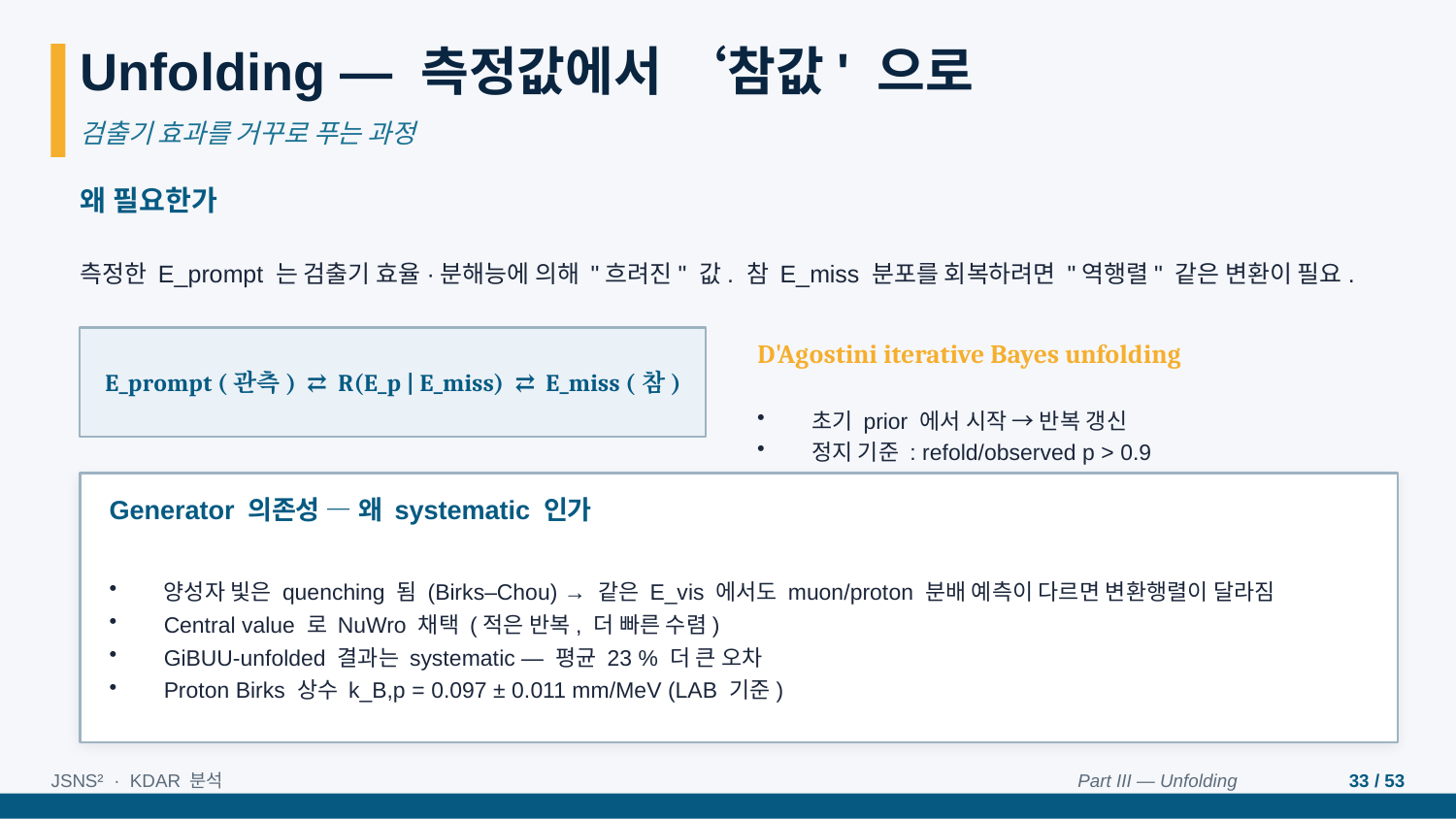

Unfolding — 측정값에서 ‘참값' 으로

검출기 효과를 거꾸로 푸는 과정
왜 필요한가
측정한 E_prompt 는 검출기 효율·분해능에 의해 "흐려진" 값. 참 E_miss 분포를 회복하려면 "역행렬" 같은 변환이 필요.

E_prompt (관측)  ⇄  R(E_p | E_miss)  ⇄  E_miss (참)
D'Agostini iterative Bayes unfolding
초기 prior 에서 시작 → 반복 갱신
정지 기준 : refold/observed p > 0.9
NuWro : 4회, GiBUU : 6회 반복

Generator 의존성 — 왜 systematic 인가
양성자 빛은 quenching 됨 (Birks–Chou) → 같은 E_vis 에서도 muon/proton 분배 예측이 다르면 변환행렬이 달라짐
Central value 로 NuWro 채택 (적은 반복, 더 빠른 수렴)
GiBUU-unfolded 결과는 systematic — 평균 23 % 더 큰 오차
Proton Birks 상수 k_B,p = 0.097 ± 0.011 mm/MeV (LAB 기준)
JSNS²  ·  KDAR 분석
Part III — Unfolding
33 / 53